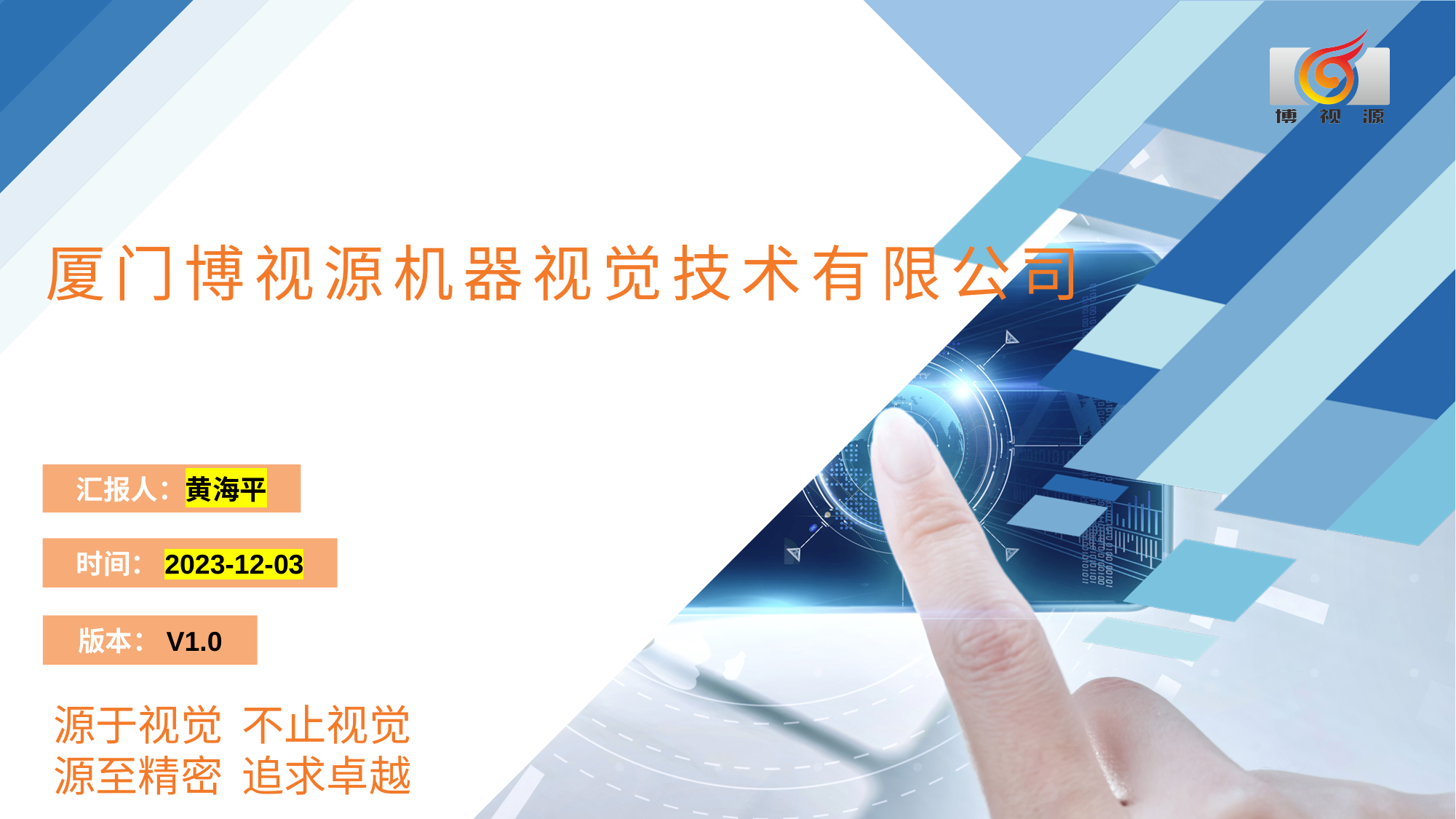

厦门博视源机器视觉技术有限公司
汇报人：黄海平
时间：2023-12-03
版本：V1.0
源于视觉  不止视觉
源至精密  追求卓越